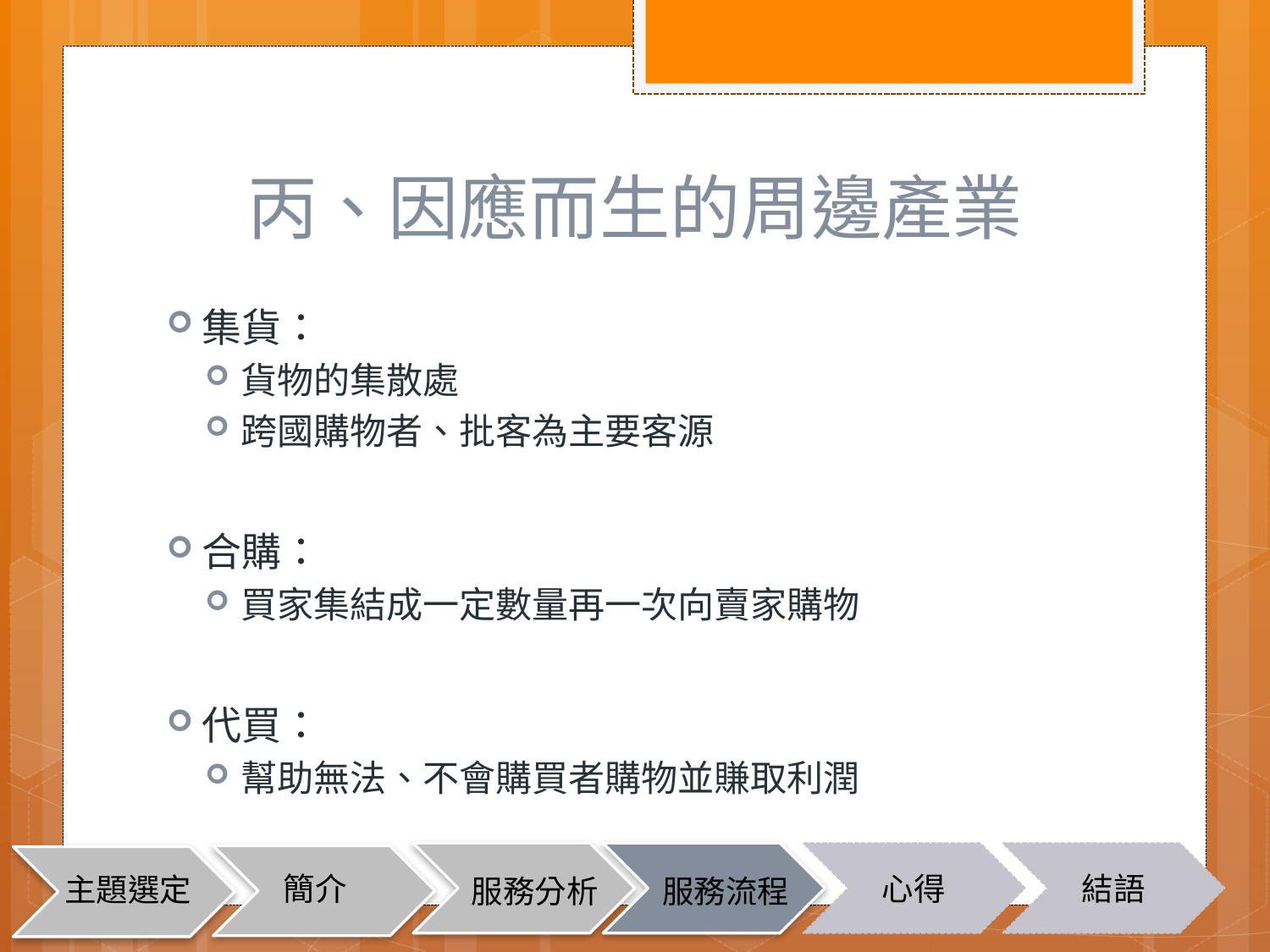

# 丙、因應而生的周邊產業
集貨：
貨物的集散處
跨國購物者、批客為主要客源

合購：
買家集結成一定數量再一次向賣家購物

代買：
幫助無法、不會購買者購物並賺取利潤

簡介
心得
結語
主題選定

服務流程
服務分析